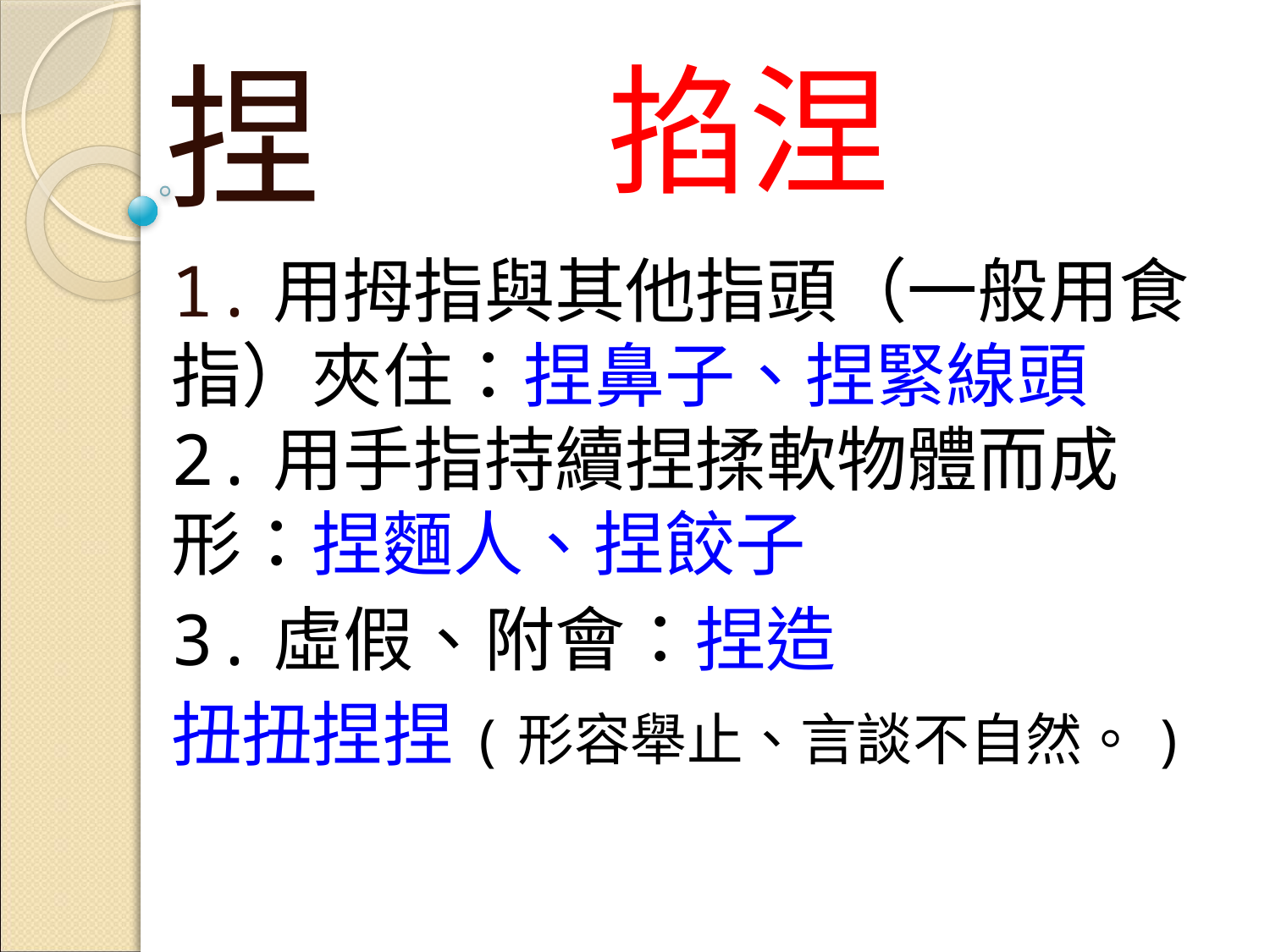

捏
掐涅
1.用拇指與其他指頭（一般用食指）夾住：捏鼻子、捏緊線頭　2.用手指持續捏揉軟物體而成形：捏麵人、捏餃子
3.虛假、附會：捏造
扭扭捏捏(形容舉止、言談不自然。)